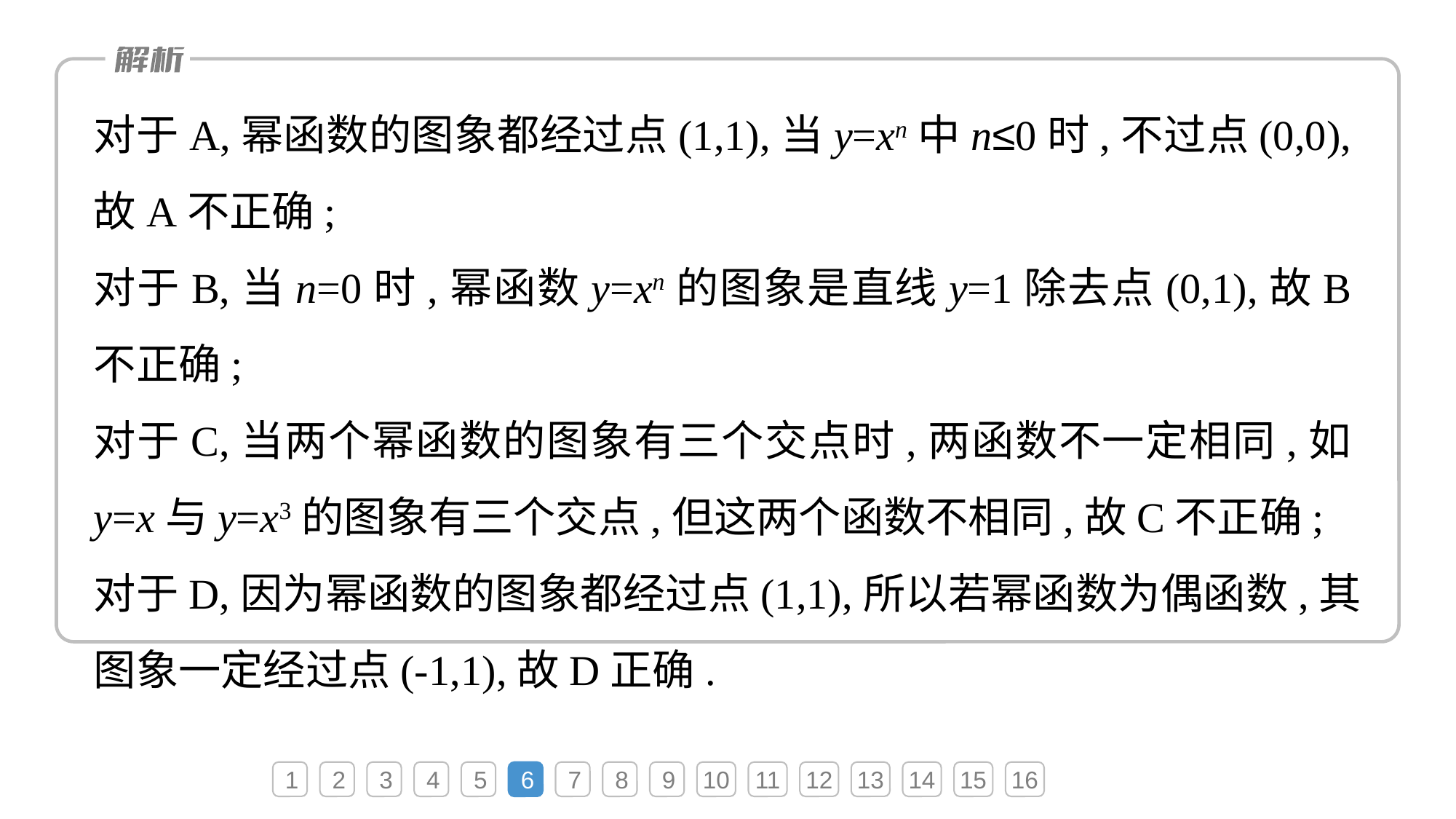

对于A,幂函数的图象都经过点(1,1),当y=xn中n≤0时,不过点(0,0),故A不正确;
对于B,当n=0时,幂函数y=xn的图象是直线y=1除去点(0,1),故B不正确;
对于C,当两个幂函数的图象有三个交点时,两函数不一定相同,如y=x与y=x3的图象有三个交点,但这两个函数不相同,故C不正确;
对于D,因为幂函数的图象都经过点(1,1),所以若幂函数为偶函数,其图象一定经过点(-1,1),故D正确.
1
2
3
4
5
6
7
8
9
10
11
12
13
14
15
16